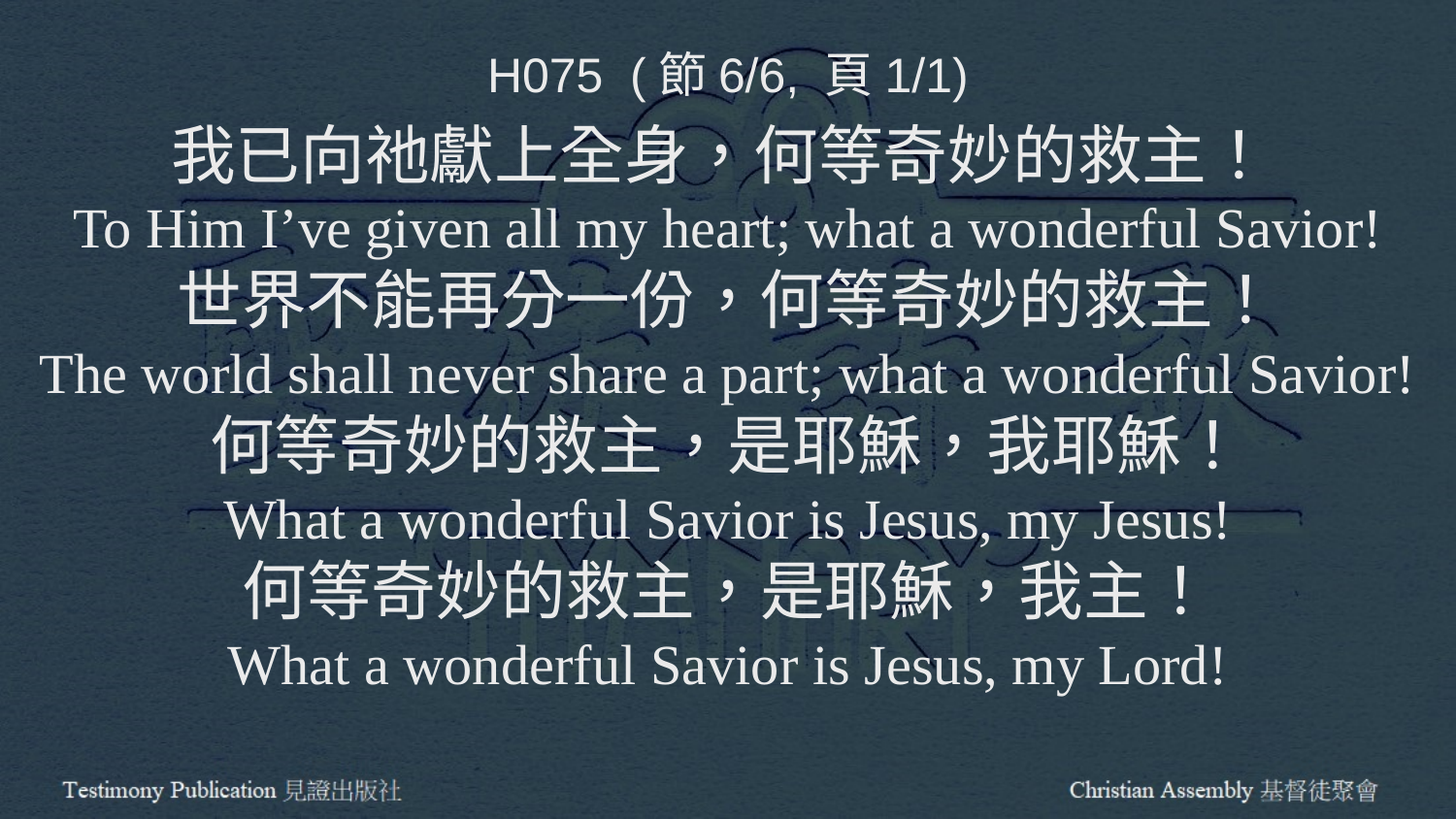

H075  (節6/6, 頁1/1)
我已向祂獻上全身，何等奇妙的救主！
To Him I’ve given all my heart; what a wonderful Savior!
世界不能再分一份，何等奇妙的救主！
The world shall never share a part; what a wonderful Savior!
何等奇妙的救主，是耶穌，我耶穌！
What a wonderful Savior is Jesus, my Jesus!
何等奇妙的救主，是耶穌，我主！
What a wonderful Savior is Jesus, my Lord!